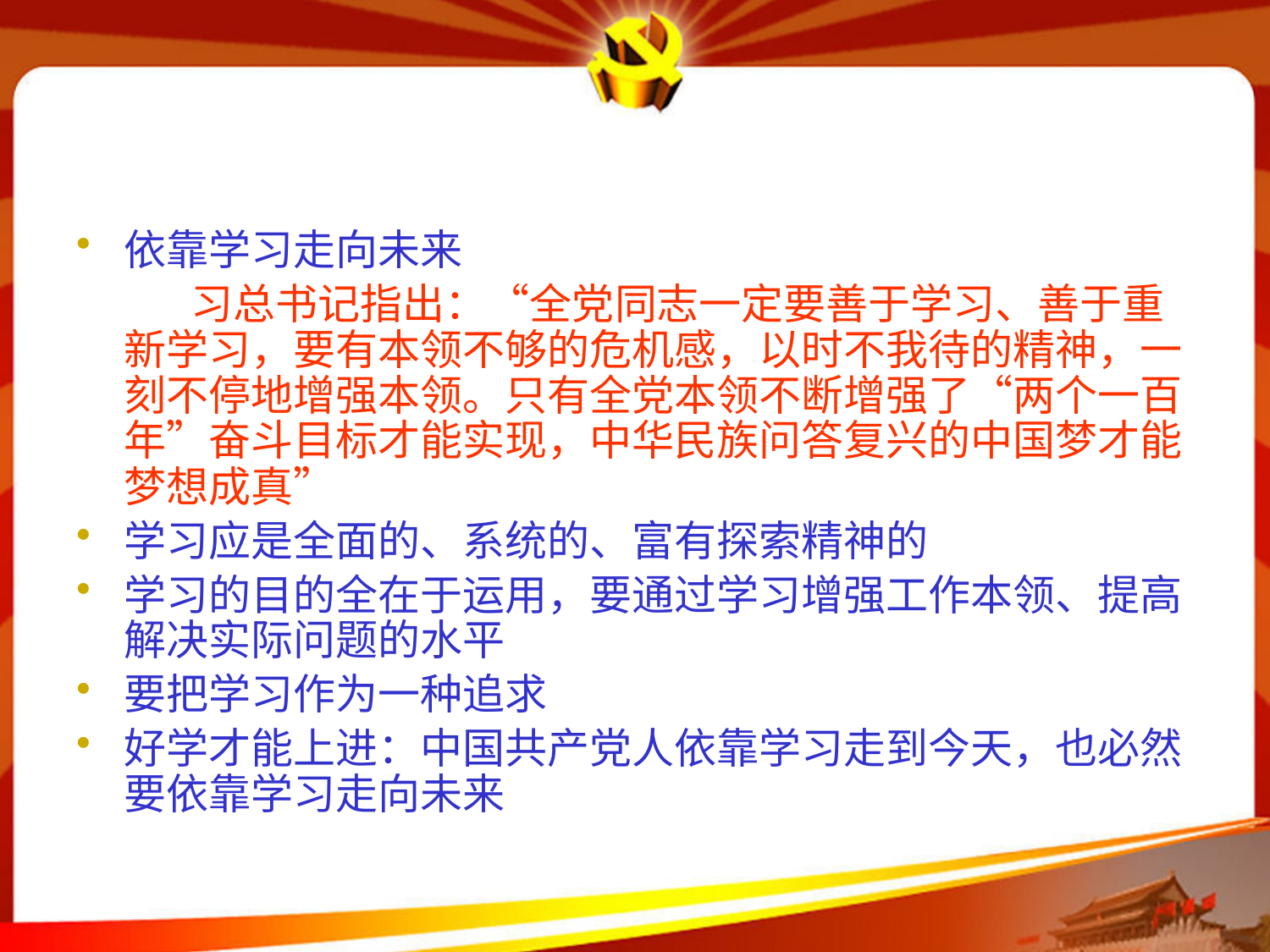

#
依靠学习走向未来
           习总书记指出：“全党同志一定要善于学习、善于重新学习，要有本领不够的危机感，以时不我待的精神，一刻不停地增强本领。只有全党本领不断增强了“两个一百年”奋斗目标才能实现，中华民族问答复兴的中国梦才能梦想成真”
学习应是全面的、系统的、富有探索精神的
学习的目的全在于运用，要通过学习增强工作本领、提高解决实际问题的水平
要把学习作为一种追求
好学才能上进：中国共产党人依靠学习走到今天，也必然要依靠学习走向未来